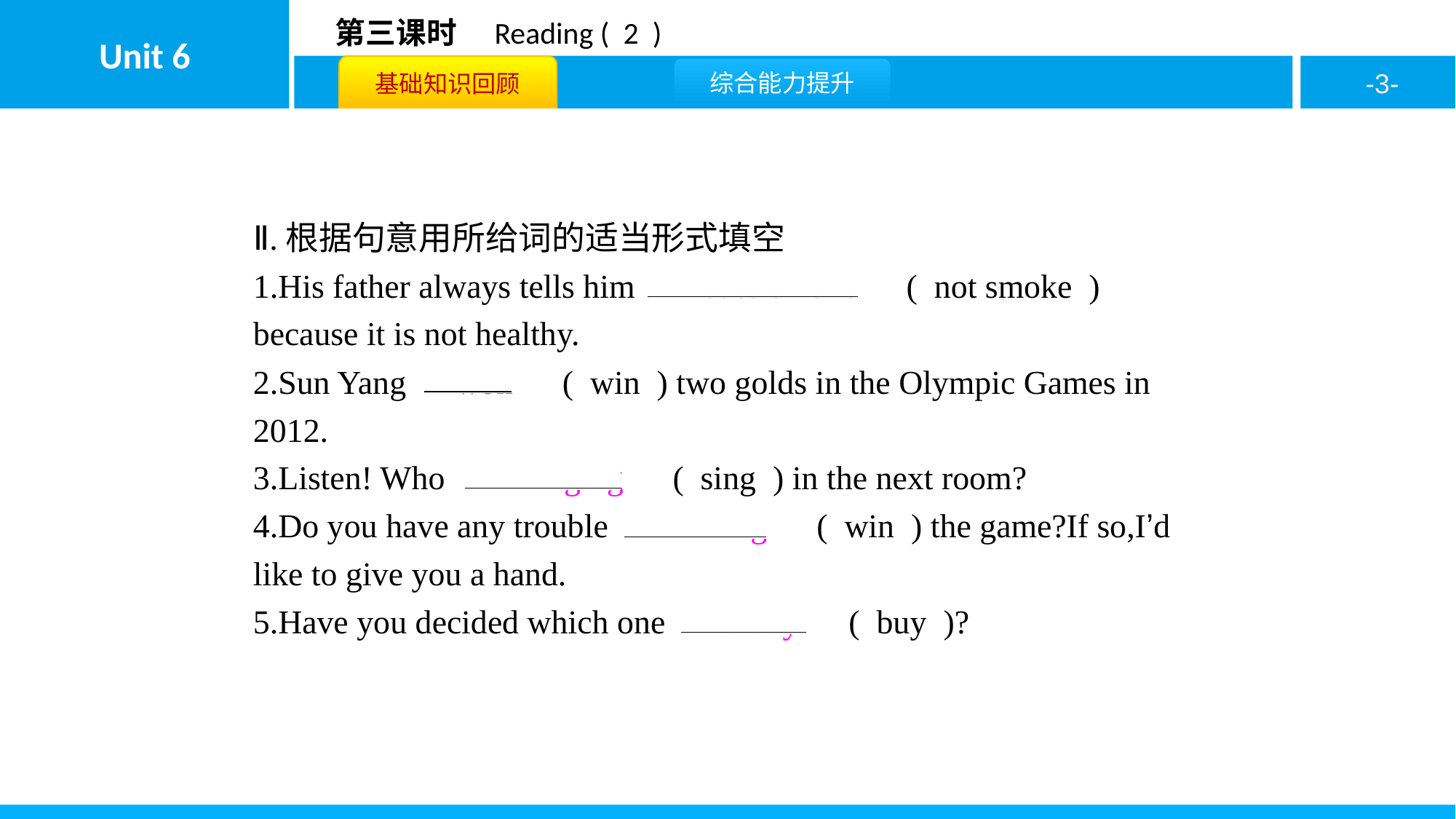

Ⅱ.根据句意用所给词的适当形式填空
1.His father always tells him　not to smoke　(  not smoke  ) because it is not healthy.
2.Sun Yang　won　(  win  ) two golds in the Olympic Games in 2012.
3.Listen! Who　is singing　(  sing  ) in the next room?
4.Do you have any trouble　winning　(  win  ) the game?If so,I’d like to give you a hand.
5.Have you decided which one　to buy　(  buy  )?